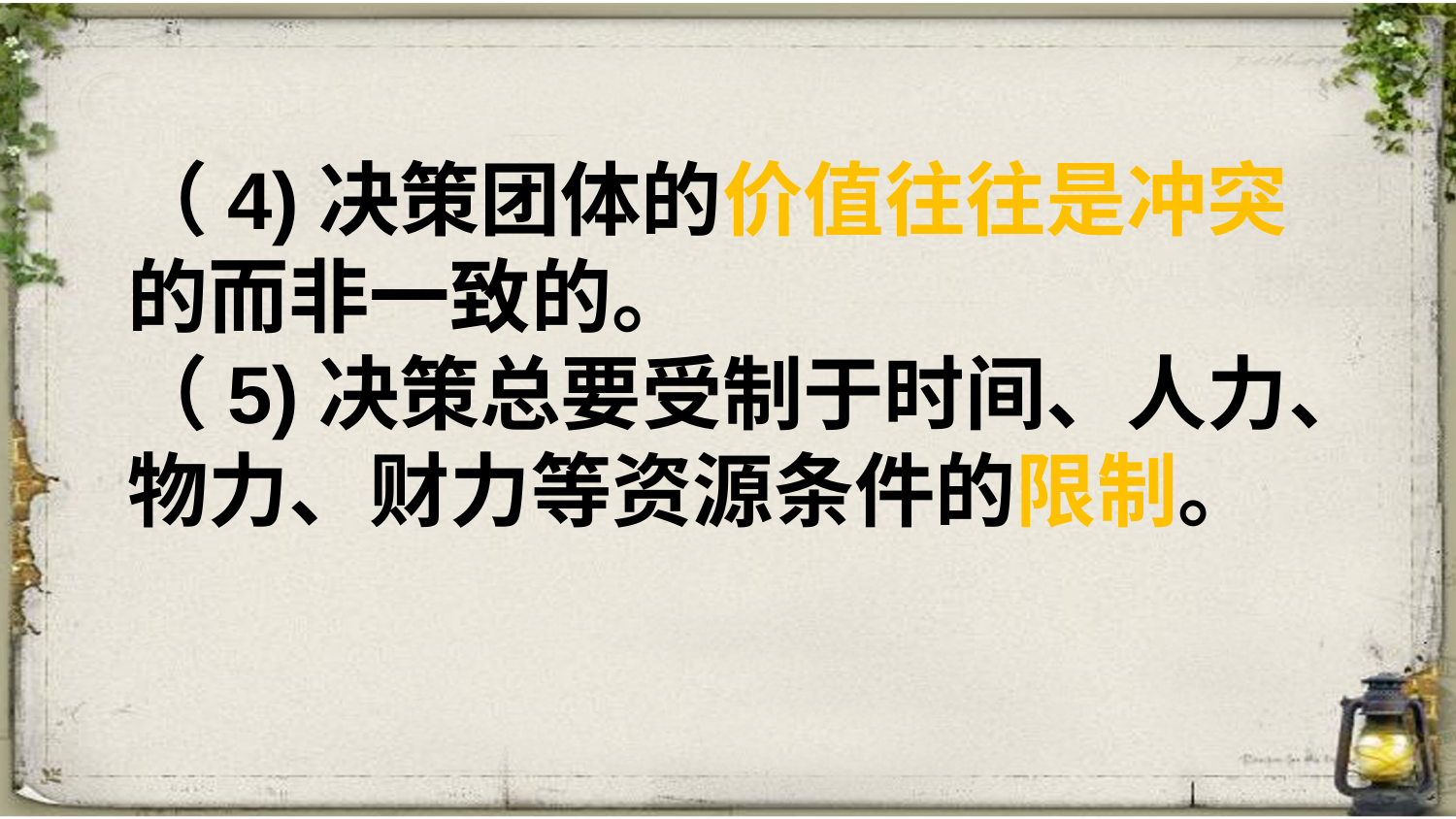

（4)决策团体的价值往往是冲突的而非一致的。
（5)决策总要受制于时间、人力、物力、财力等资源条件的限制。